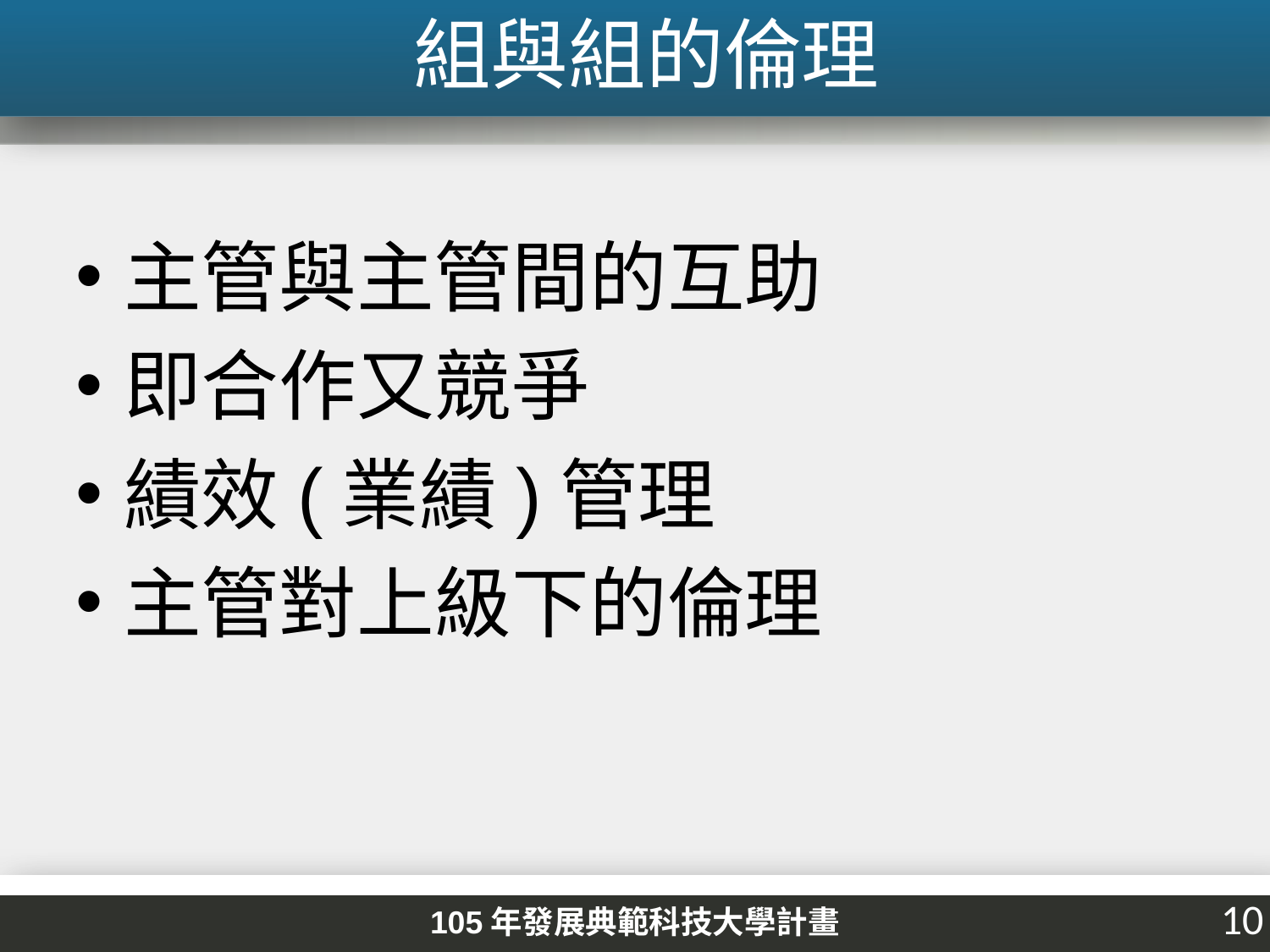

# 組與組的倫理
主管與主管間的互助
即合作又競爭
績效(業績)管理
主管對上級下的倫理